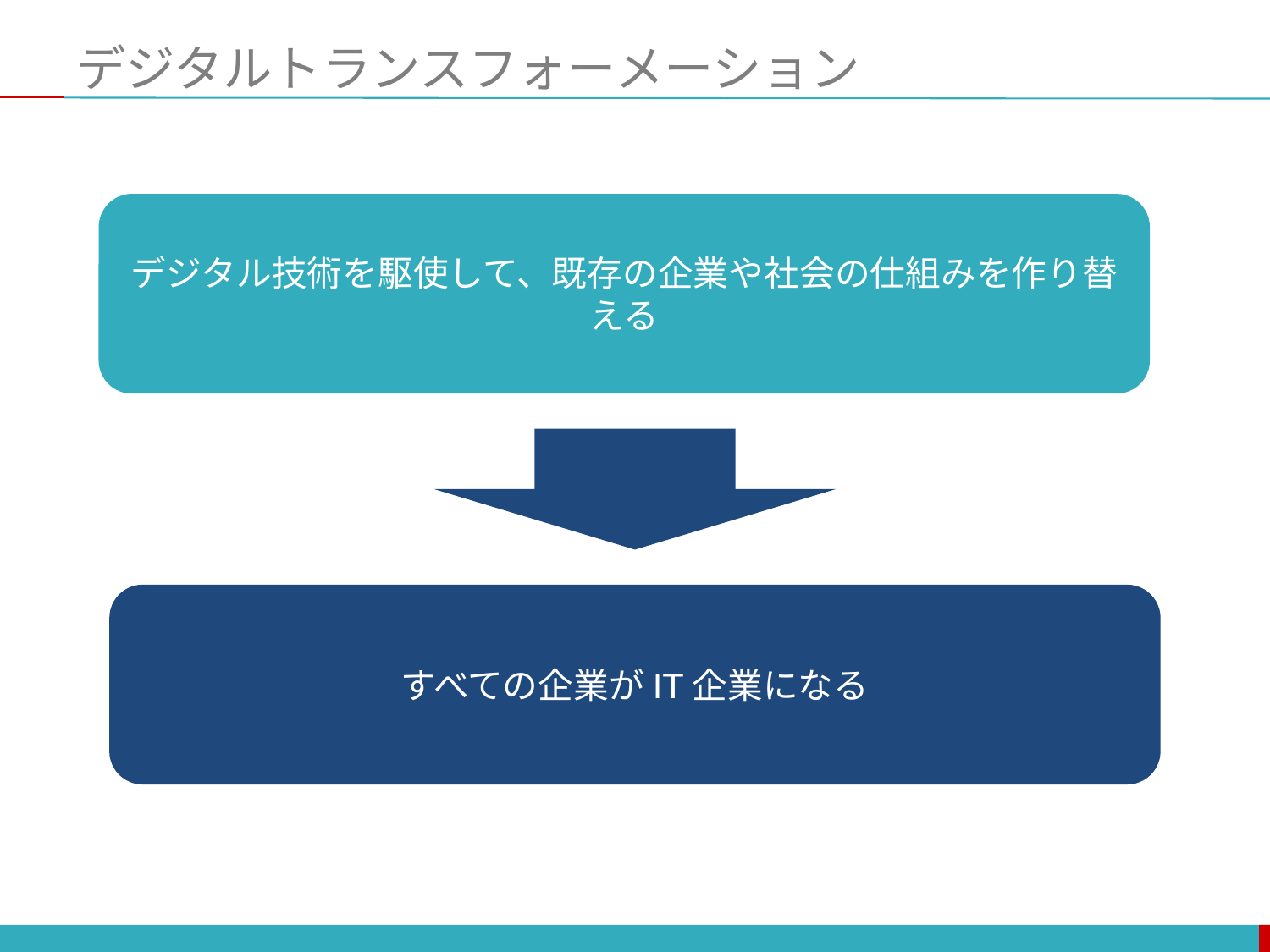

# デジタルトランスフォーメーション
デジタル技術を駆使して、既存の企業や社会の仕組みを作り替える

すべての企業がIT企業になる